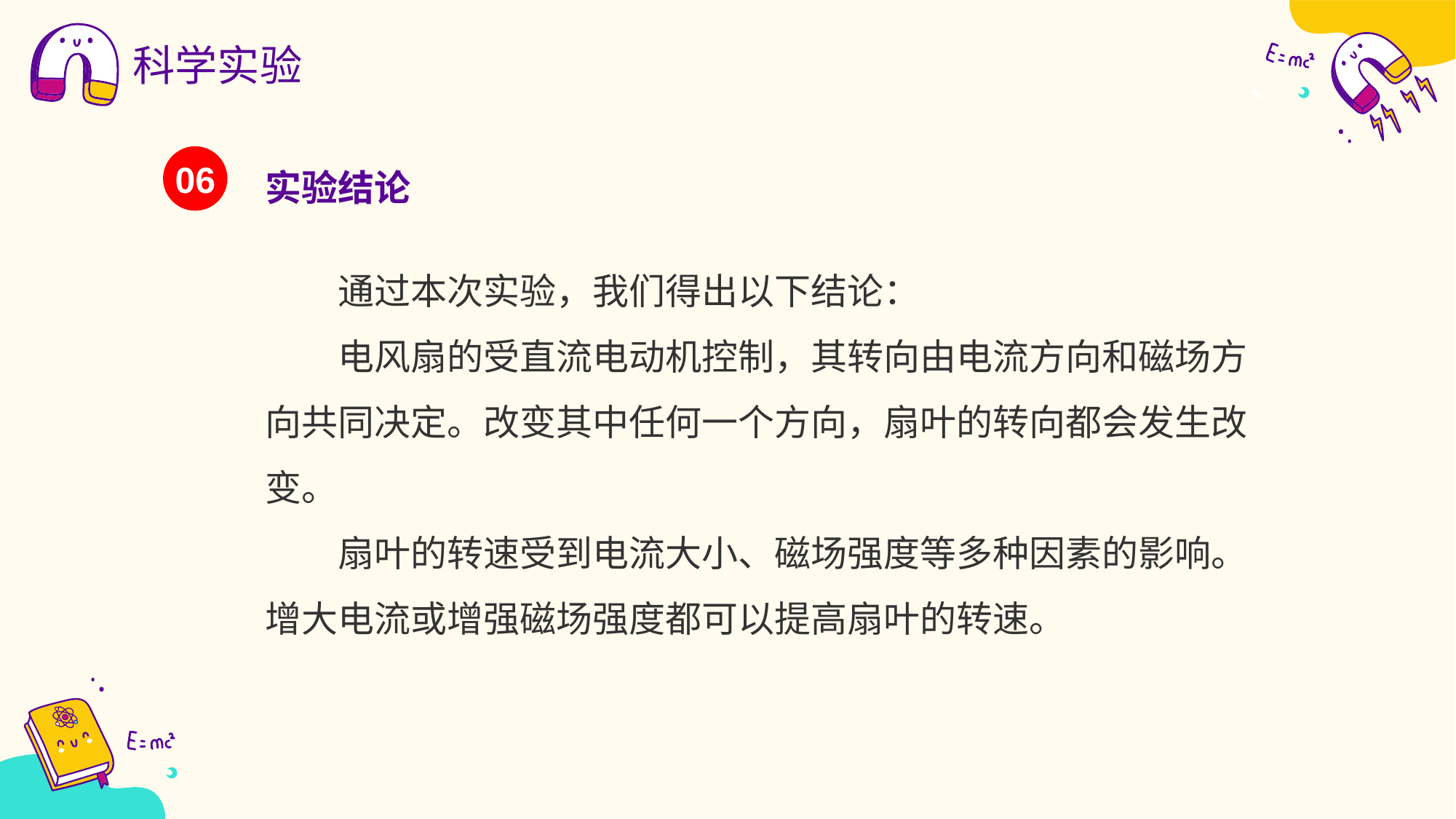

科学实验
实验结论
06
通过本次实验，我们得出以下结论：
电风扇的受直流电动机控制，其转向由电流方向和磁场方向共同决定。改变其中任何一个方向，扇叶的转向都会发生改变。
扇叶的转速受到电流大小、磁场强度等多种因素的影响。增大电流或增强磁场强度都可以提高扇叶的转速。